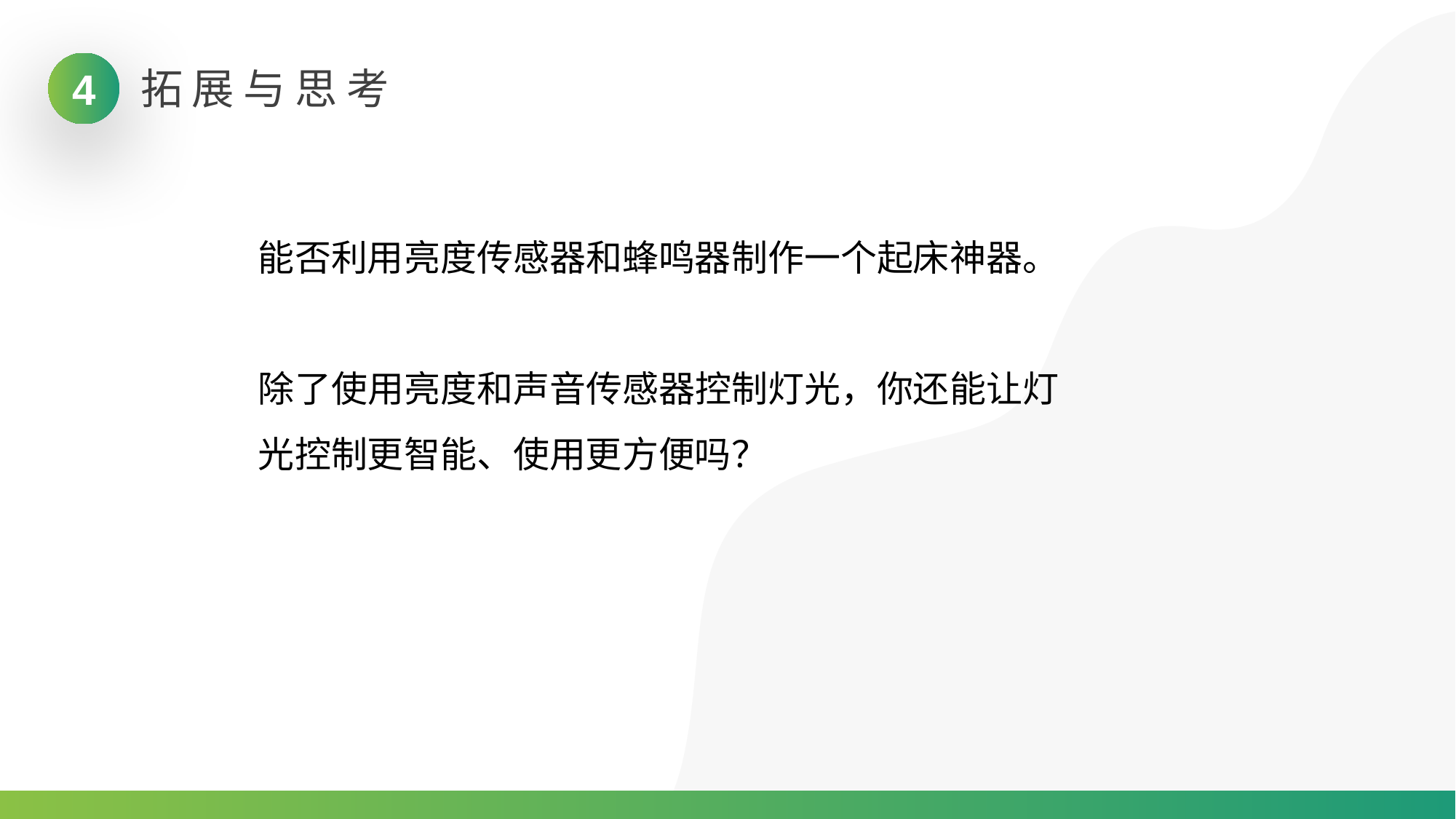

拓展与思考
4
能否利用亮度传感器和蜂鸣器制作一个起床神器。

除了使用亮度和声音传感器控制灯光，你还能让灯光控制更智能、使用更方便吗？